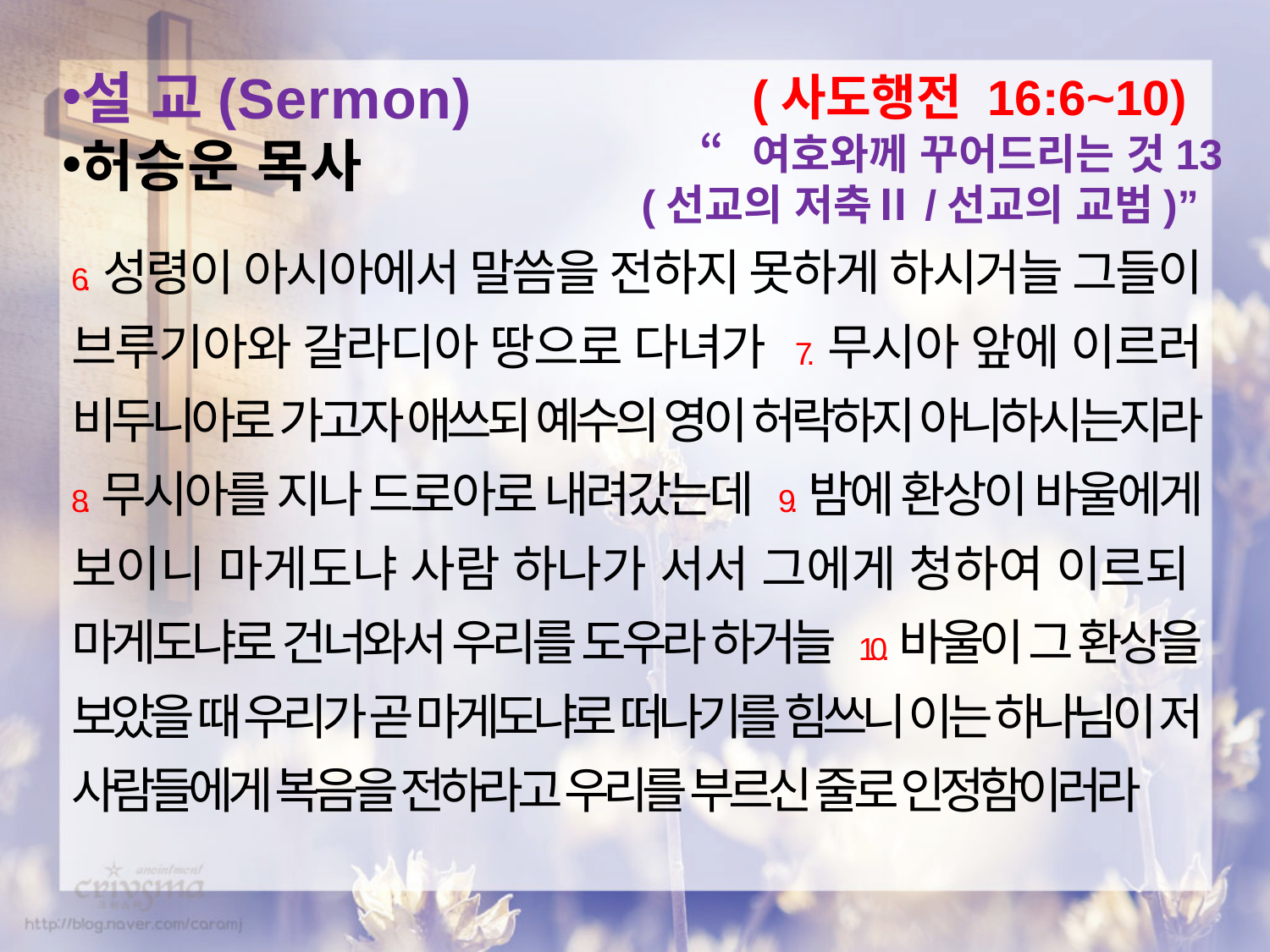

설 교(Sermon)
허승운 목사
(사도행전 16:6~10)
“여호와께 꾸어드리는 것13
(선교의 저축Ⅱ/선교의 교범)”
6.성령이 아시아에서 말씀을 전하지 못하게 하시거늘 그들이 브루기아와 갈라디아 땅으로 다녀가 7.무시아 앞에 이르러 비두니아로 가고자 애쓰되 예수의 영이 허락하지 아니하시는지라 8.무시아를 지나 드로아로 내려갔는데 9.밤에 환상이 바울에게 보이니 마게도냐 사람 하나가 서서 그에게 청하여 이르되 마게도냐로 건너와서 우리를 도우라 하거늘 10.바울이 그 환상을 보았을 때 우리가 곧 마게도냐로 떠나기를 힘쓰니 이는 하나님이 저 사람들에게 복음을 전하라고 우리를 부르신 줄로 인정함이러라